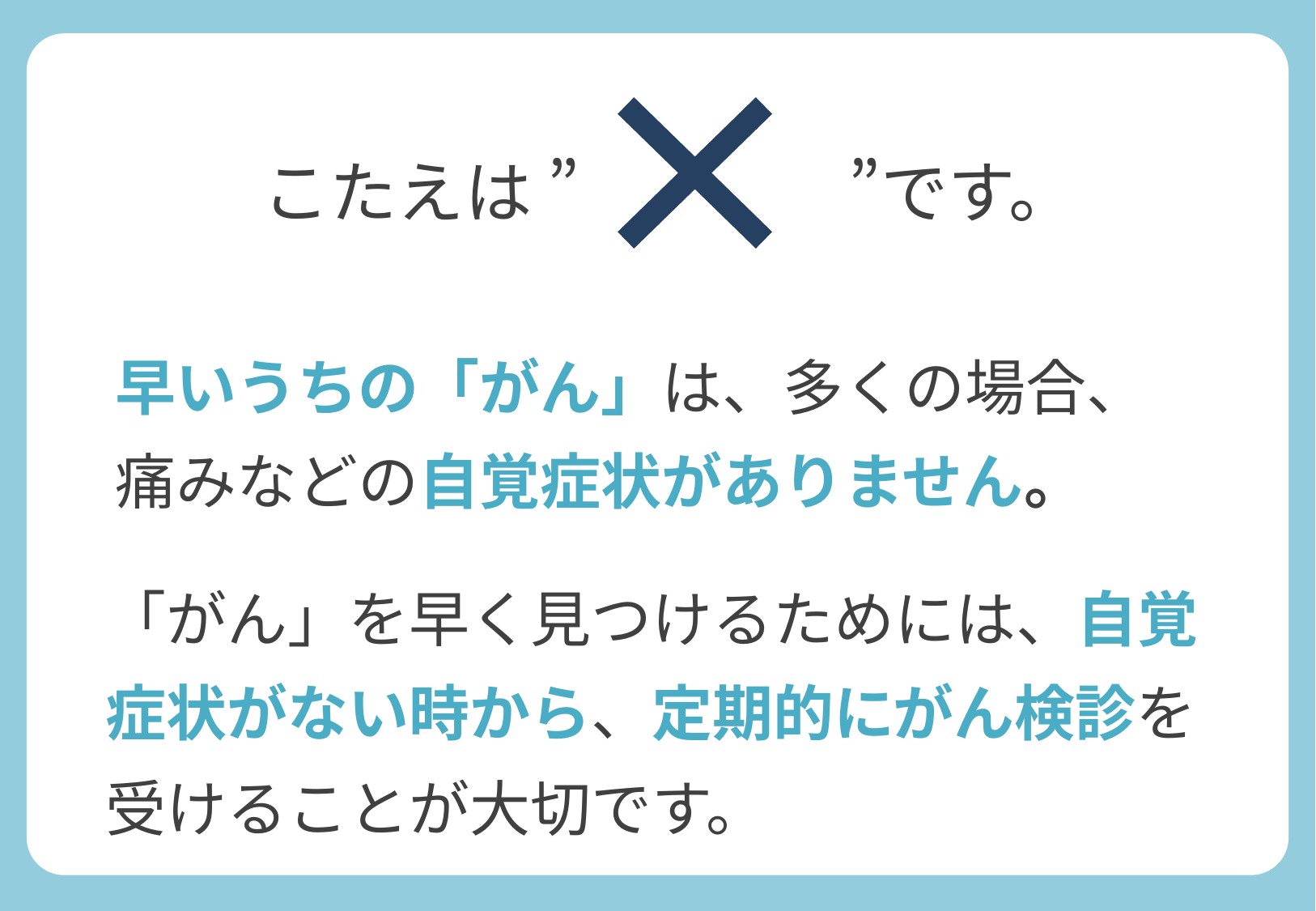

こたえは ”　　　　”です。
早いうちの「がん」は、多くの場合、痛みなどの自覚症状がありません。
「がん」を早く見つけるためには、自覚症状がない時から、定期的にがん検診を受けることが大切です。